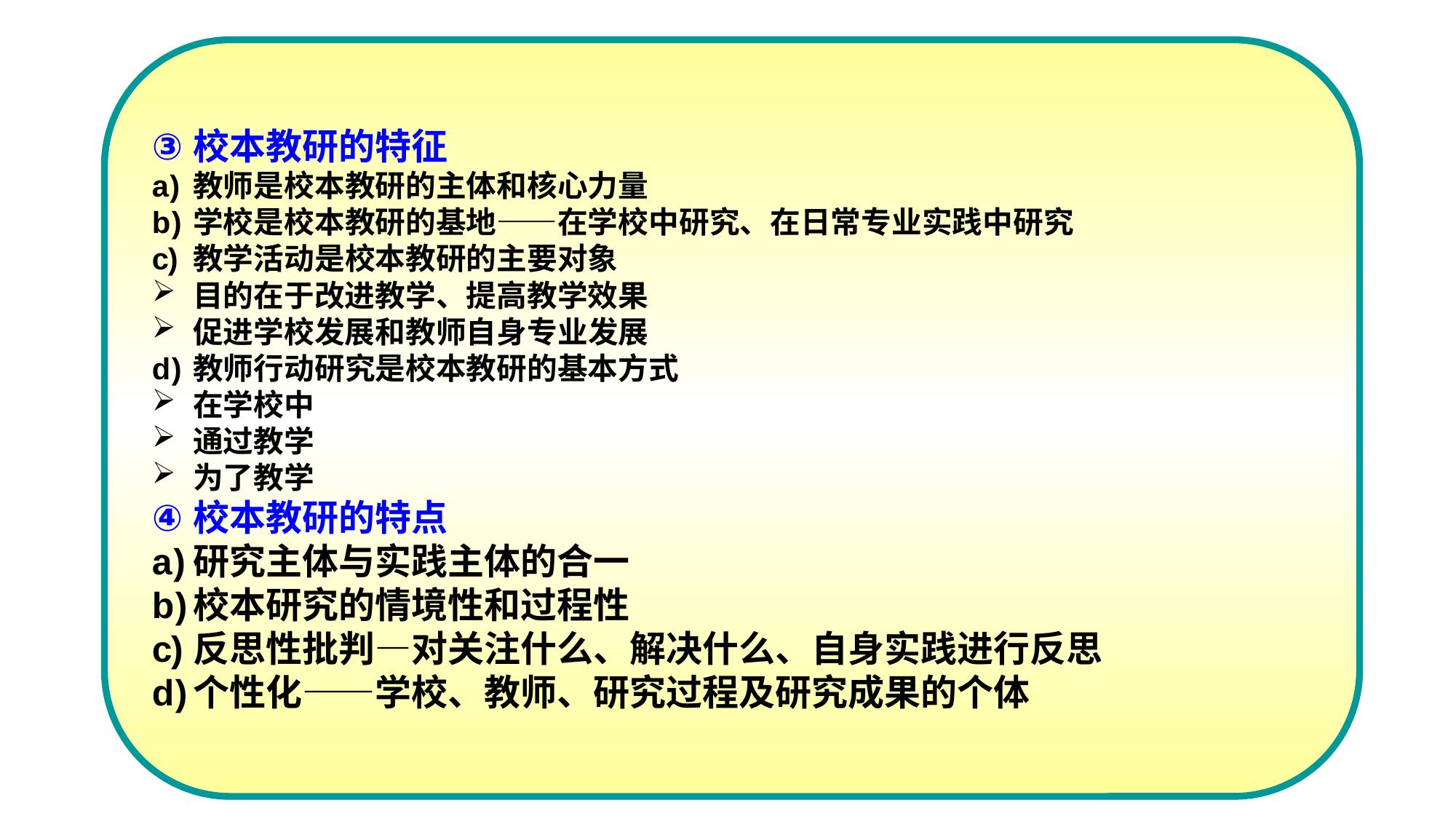

校本教研的特征
教师是校本教研的主体和核心力量
学校是校本教研的基地——在学校中研究、在日常专业实践中研究
教学活动是校本教研的主要对象
目的在于改进教学、提高教学效果
促进学校发展和教师自身专业发展
教师行动研究是校本教研的基本方式
在学校中
通过教学
为了教学
校本教研的特点
研究主体与实践主体的合一
校本研究的情境性和过程性
反思性批判—对关注什么、解决什么、自身实践进行反思
个性化——学校、教师、研究过程及研究成果的个体